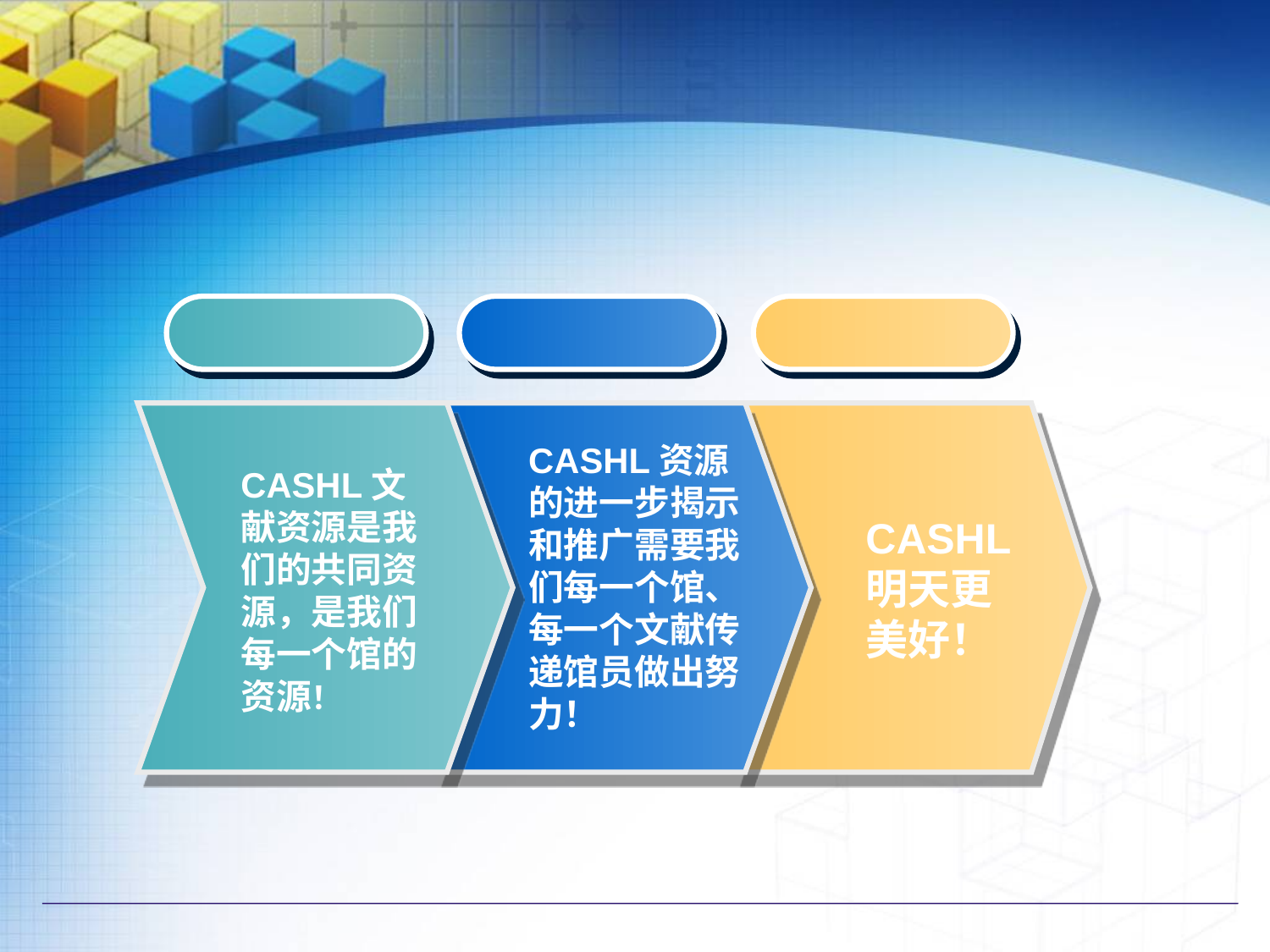

CASHL资源的进一步揭示和推广需要我们每一个馆、每一个文献传递馆员做出努力！
CASHL文献资源是我们的共同资源，是我们每一个馆的资源！
CASHL明天更美好！